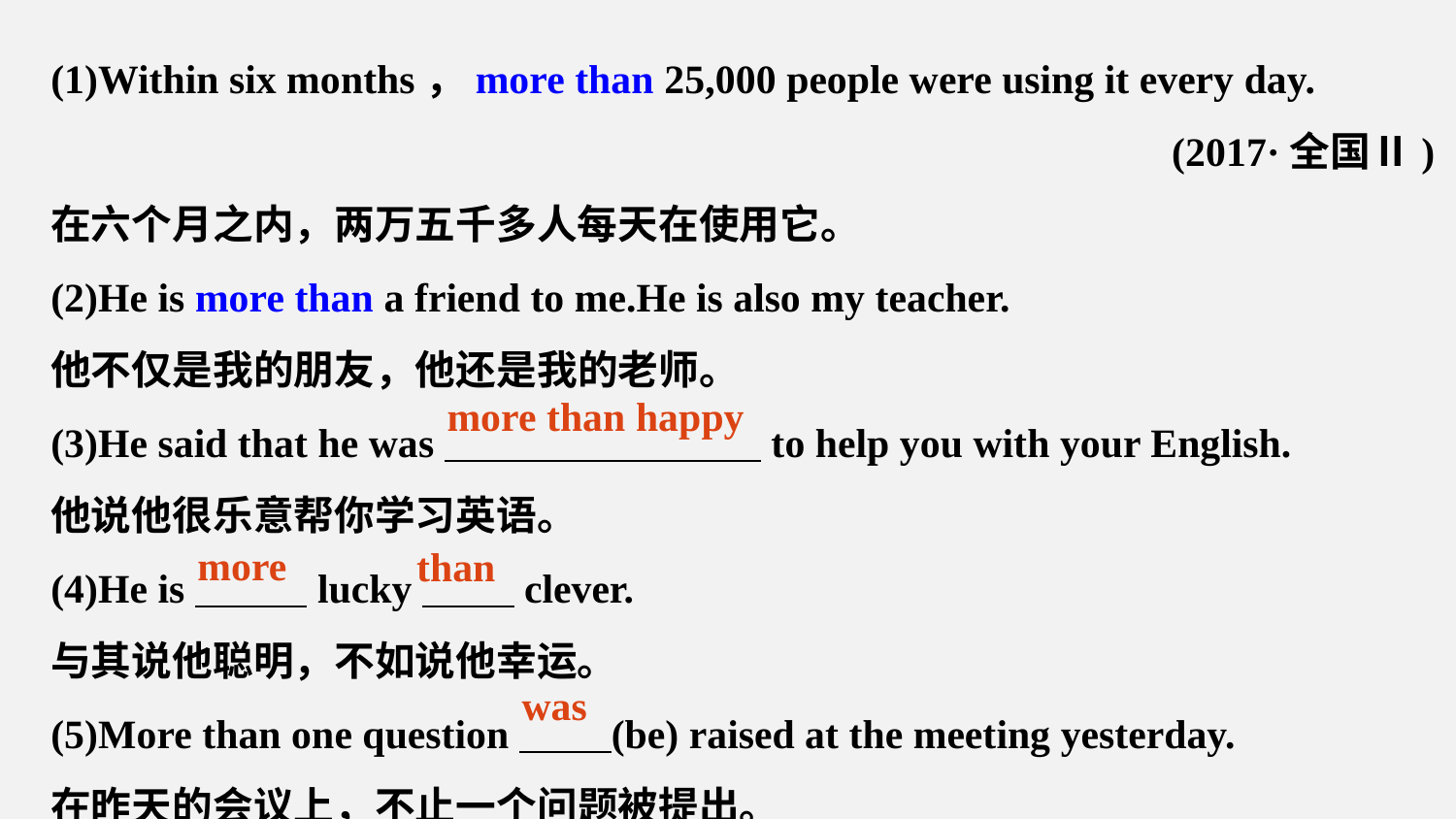

(1)Within six months，more than 25,000 people were using it every day.
(2017·全国Ⅱ)
在六个月之内，两万五千多人每天在使用它。
(2)He is more than a friend to me.He is also my teacher.
他不仅是我的朋友，他还是我的老师。
(3)He said that he was                                 to help you with your English.
他说他很乐意帮你学习英语。
(4)He is             lucky           clever.
与其说他聪明，不如说他幸运。
(5)More than one question          (be) raised at the meeting yesterday.
在昨天的会议上，不止一个问题被提出。
more than happy
more
than
was